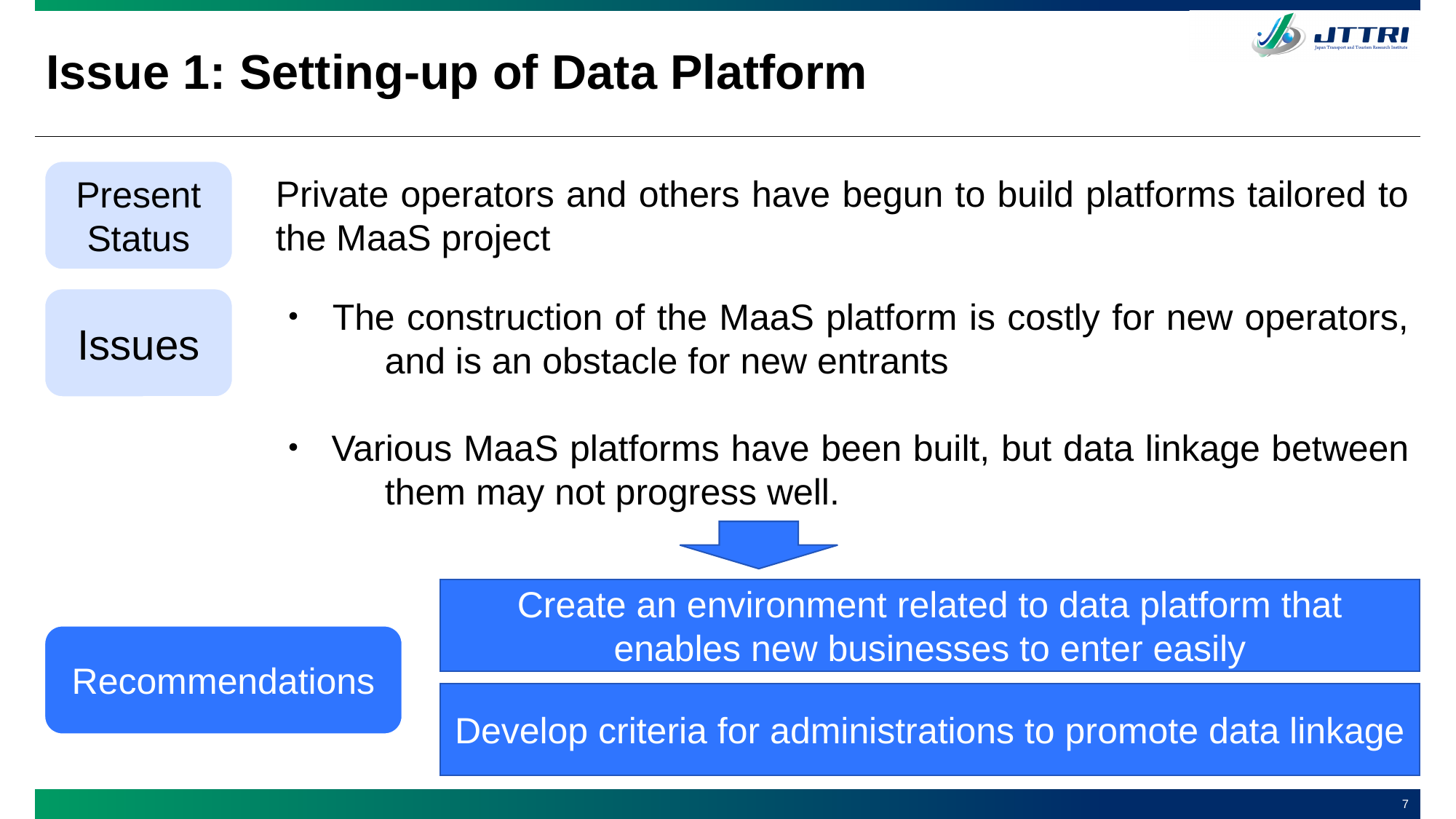

# Issue 1: Setting-up of Data Platform
Present Status
Private operators and others have begun to build platforms tailored to the MaaS project
Issues
・ The construction of the MaaS platform is costly for new operators, 	and is an obstacle for new entrants

・ Various MaaS platforms have been built, but data linkage between 	them may not progress well.

Create an environment related to data platform that enables new businesses to enter easily
Recommendations
Develop criteria for administrations to promote data linkage
7